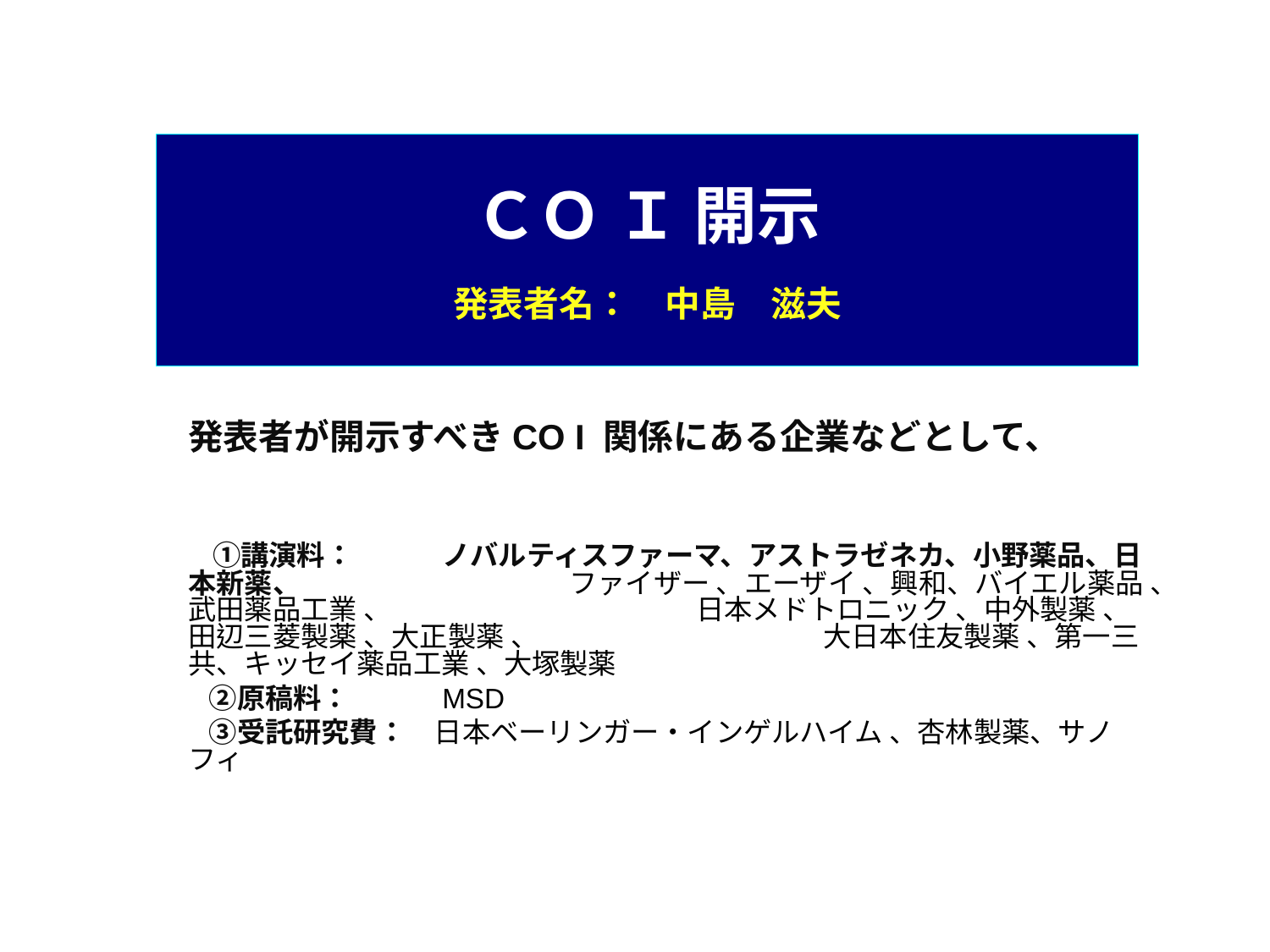

# ＣＯ Ｉ 開示 　 発表者名：　中島　滋夫
	発表者が開示すべきCO I 関係にある企業などとして、

　　①講演料：	ノバルティスファーマ、アストラゼネカ、小野薬品、日本新薬、			ファイザー 、エーザイ 、興和、バイエル薬品 、武田薬品工業 、			日本メドトロニック 、中外製薬 、田辺三菱製薬 、大正製薬 、			大日本住友製薬 、第一三共、キッセイ薬品工業 、大塚製薬
　　②原稿料：	MSD
　　③受託研究費：　日本ベーリンガー・インゲルハイム 、杏林製薬、サノフィ